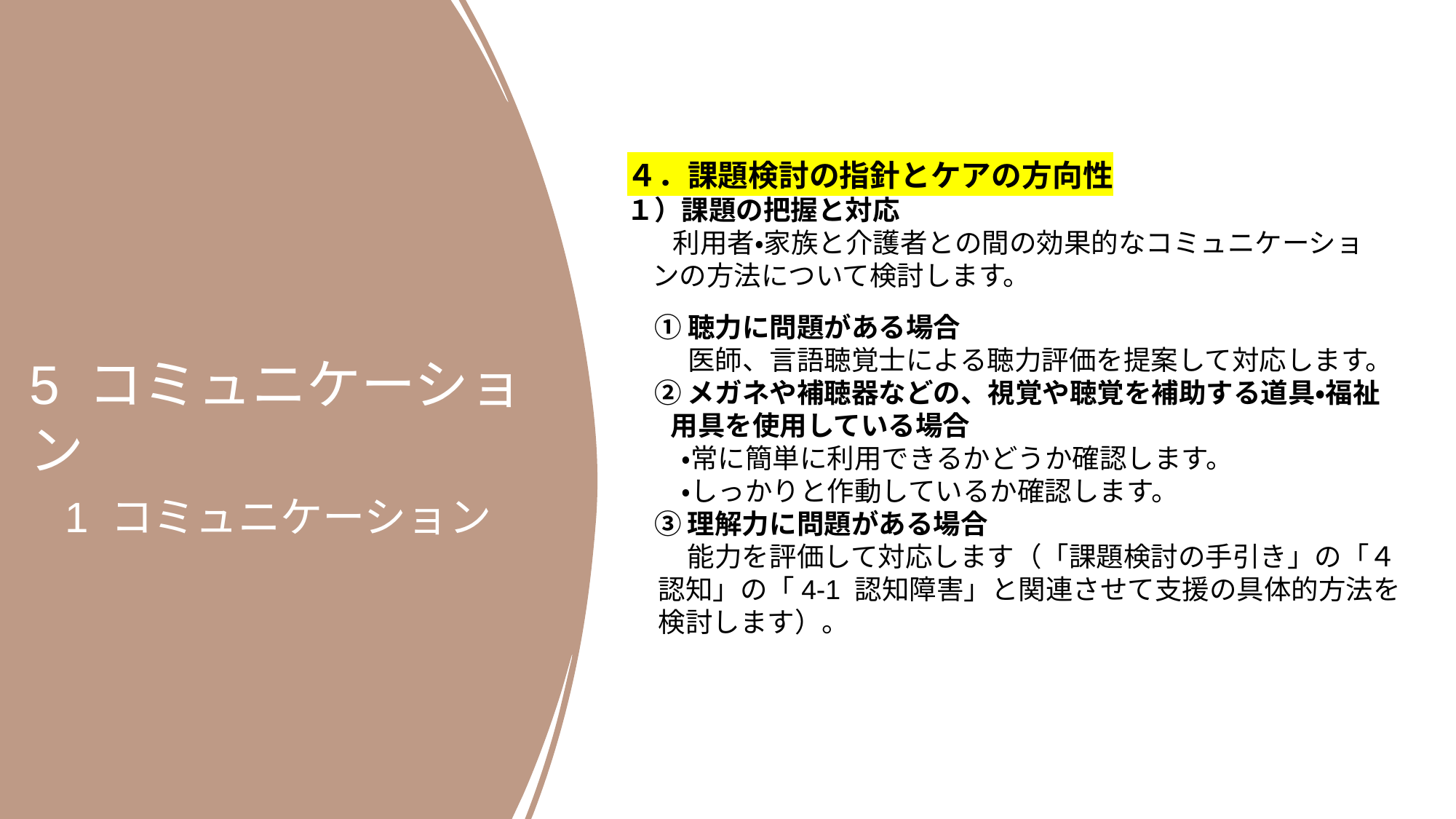

5 コミュニケーション
   1 コミュニケーション
４．課題検討の指針とケアの方向性
１）課題の把握と対応
　   利用者・家族と介護者との間の効果的なコミュニケーショ
   ンの方法について検討します。

　① 聴力に問題がある場合
　　 医師、言語聴覚士による聴力評価を提案して対応します。
　② メガネや補聴器などの、視覚や聴覚を補助する道具・福祉
      用具を使用している場合
　　・常に簡単に利用できるかどうか確認します。
　　・しっかりと作動しているか確認します。
　③ 理解力に問題がある場合
　　 能力を評価して対応します（「課題検討の手引き」の「４
    認知」の「4-1 認知障害」と関連させて支援の具体的方法を
    検討します）。